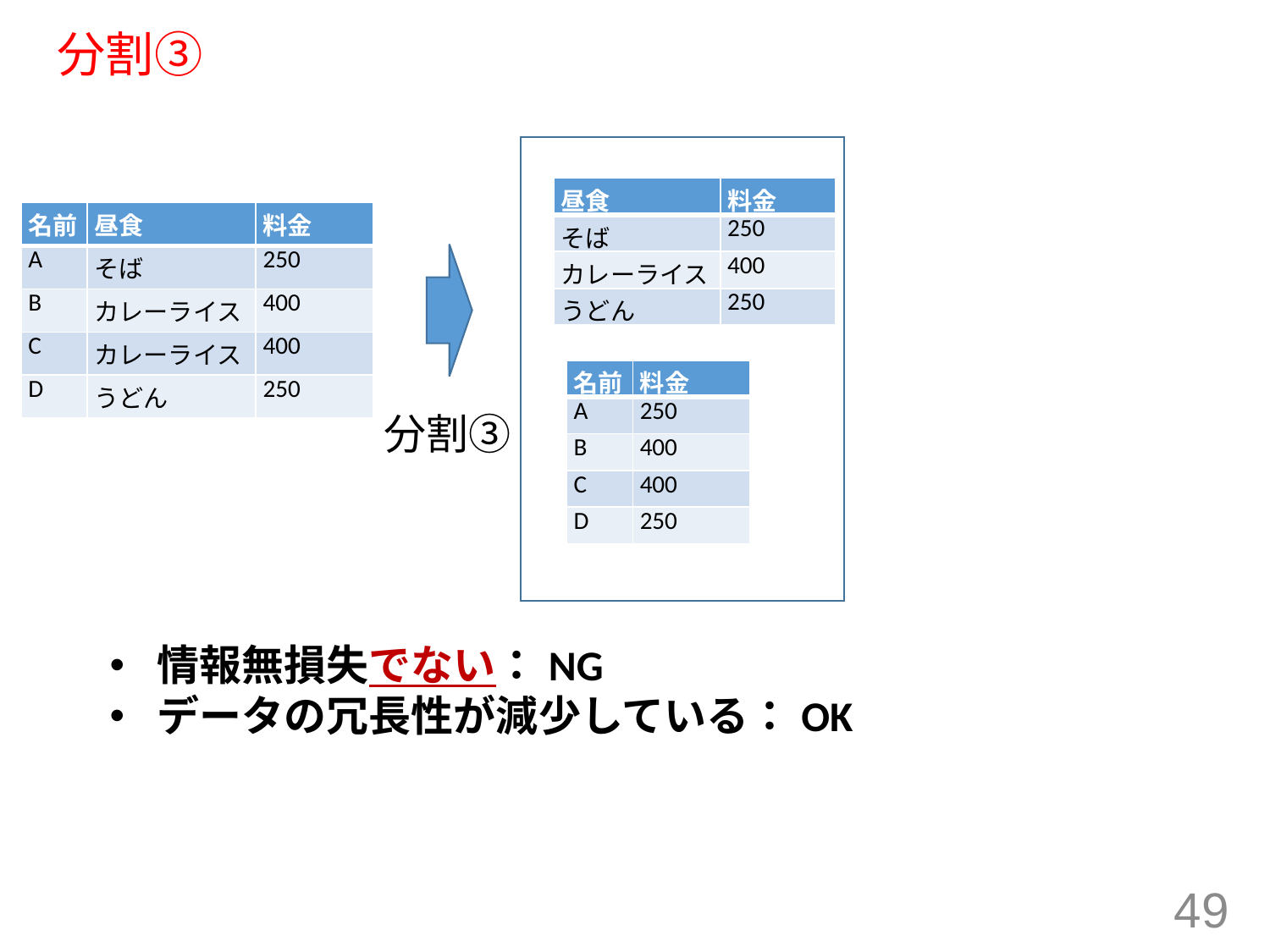

# 分割③

| 昼食 | 料金 |
| --- | --- |
| そば | 250 |
| カレーライス | 400 |
| うどん | 250 |
| 名前 | 昼食 | 料金 |
| --- | --- | --- |
| A | そば | 250 |
| B | カレーライス | 400 |
| C | カレーライス | 400 |
| D | うどん | 250 |

| 名前 | 料金 |
| --- | --- |
| A | 250 |
| B | 400 |
| C | 400 |
| D | 250 |
分割③
情報無損失でない：NG
データの冗長性が減少している：OK
49